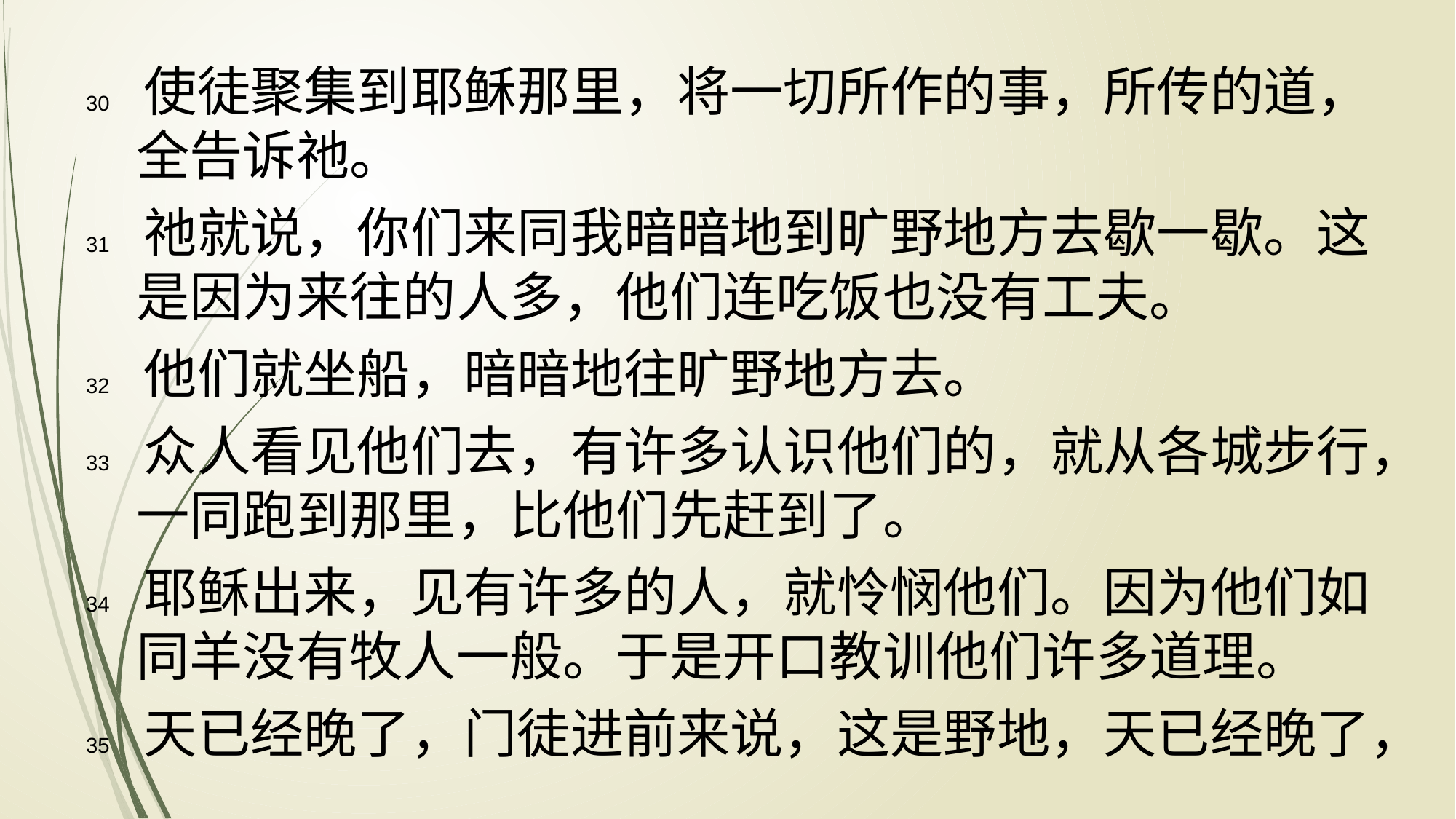

30     使徒聚集到耶稣那里，将一切所作的事，所传的道，全告诉祂。
31     祂就说，你们来同我暗暗地到旷野地方去歇一歇。这是因为来往的人多，他们连吃饭也没有工夫。
32     他们就坐船，暗暗地往旷野地方去。
33     众人看见他们去，有许多认识他们的，就从各城步行，一同跑到那里，比他们先赶到了。
34     耶稣出来，见有许多的人，就怜悯他们。因为他们如同羊没有牧人一般。于是开口教训他们许多道理。
35     天已经晚了，门徒进前来说，这是野地，天已经晚了，